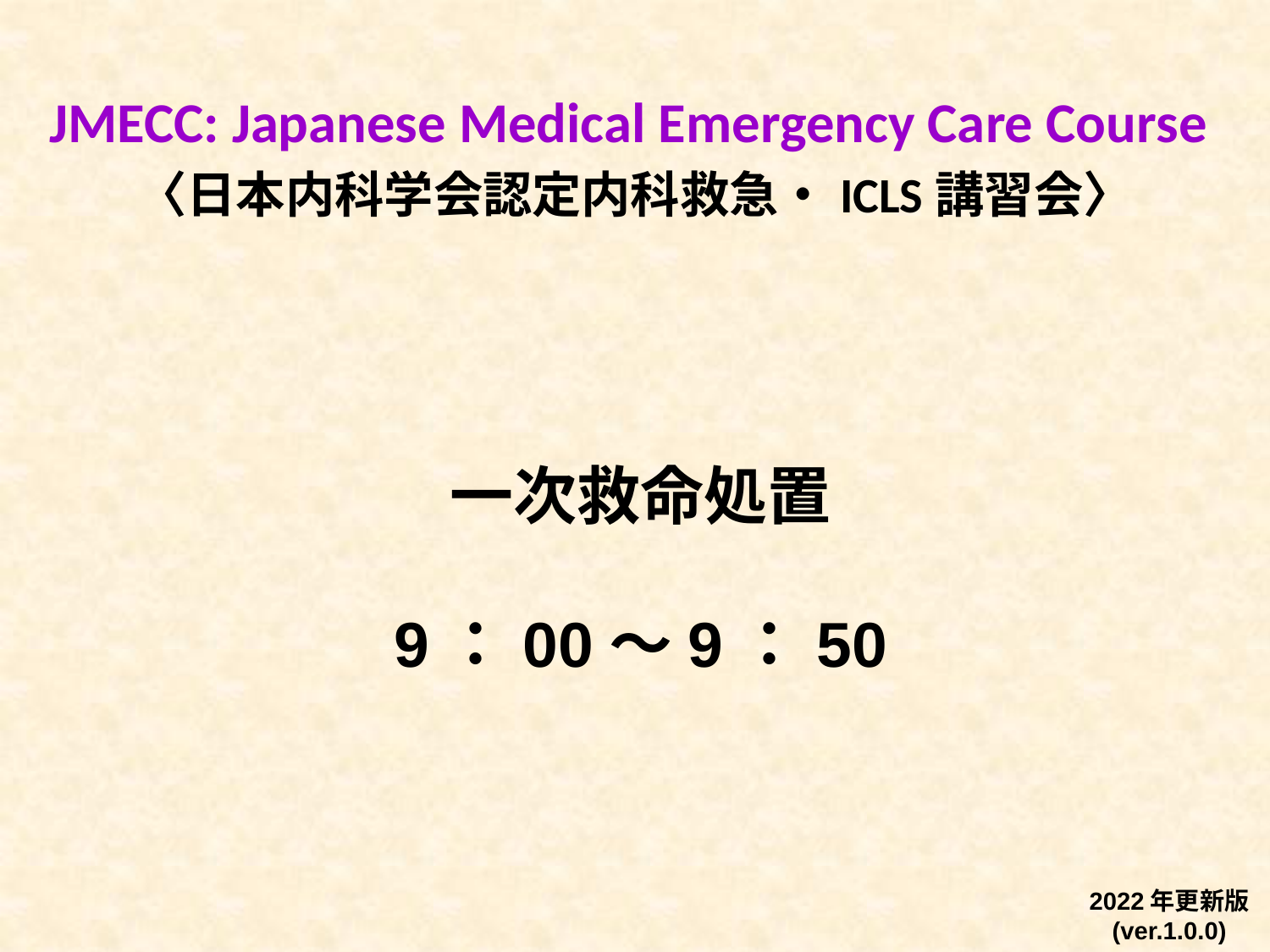

JMECC: Japanese Medical Emergency Care Course
〈日本内科学会認定内科救急・ICLS講習会〉

一次救命処置
9：00～9：50
2022年更新版
(ver.1.0.0)